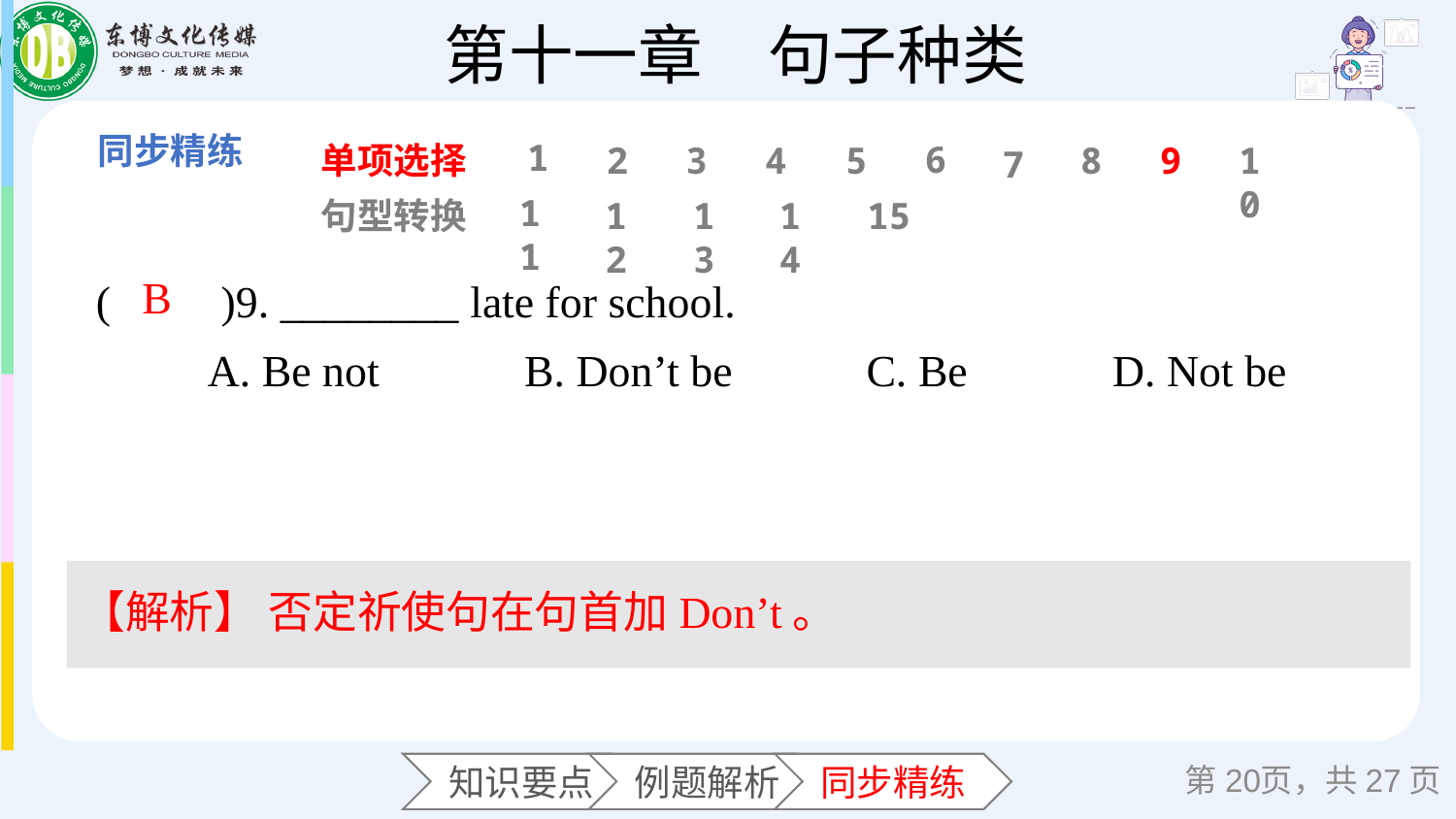

1
6
单项选择
2
3
4
5
8
9
10
7
11
句型转换
12
13
14
15
(　　)9. ________ late for school.
          A. Be not             B. Don’t be            C. Be             D. Not be
B
【解析】 否定祈使句在句首加Don’t。
第20页，共27页